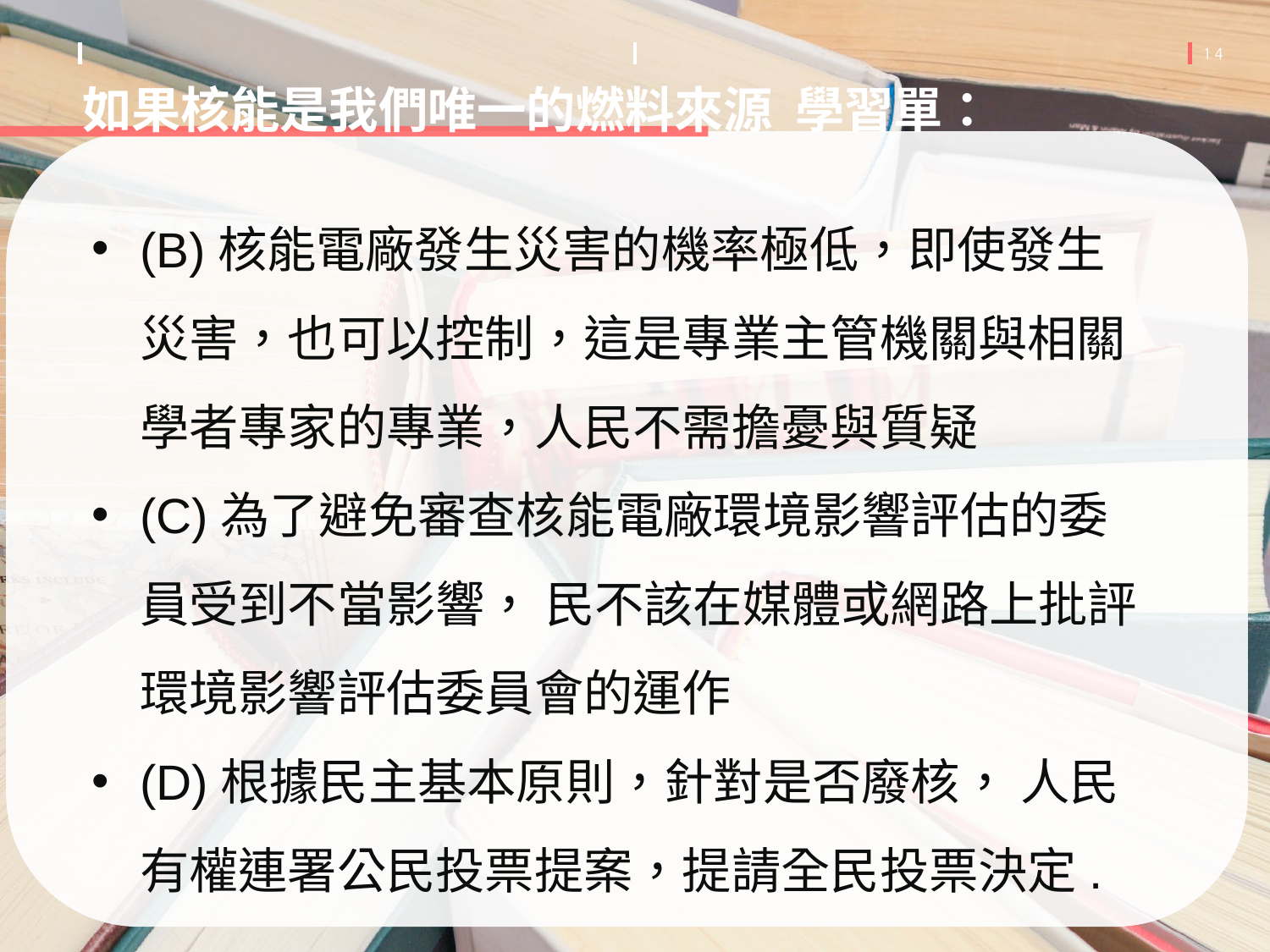

如果核能是我們唯一的燃料來源  學習單：

(B)核能電廠發生災害的機率極低，即使發生災害，也可以控制，這是專業主管機關與相關學者專家的專業，人民不需擔憂與質疑
(C)為了避免審查核能電廠環境影響評估的委員受到不當影響， 民不該在媒體或網路上批評環境影響評估委員會的運作
(D)根據民主基本原則，針對是否廢核， 人民有權連署公民投票提案，提請全民投票決定.